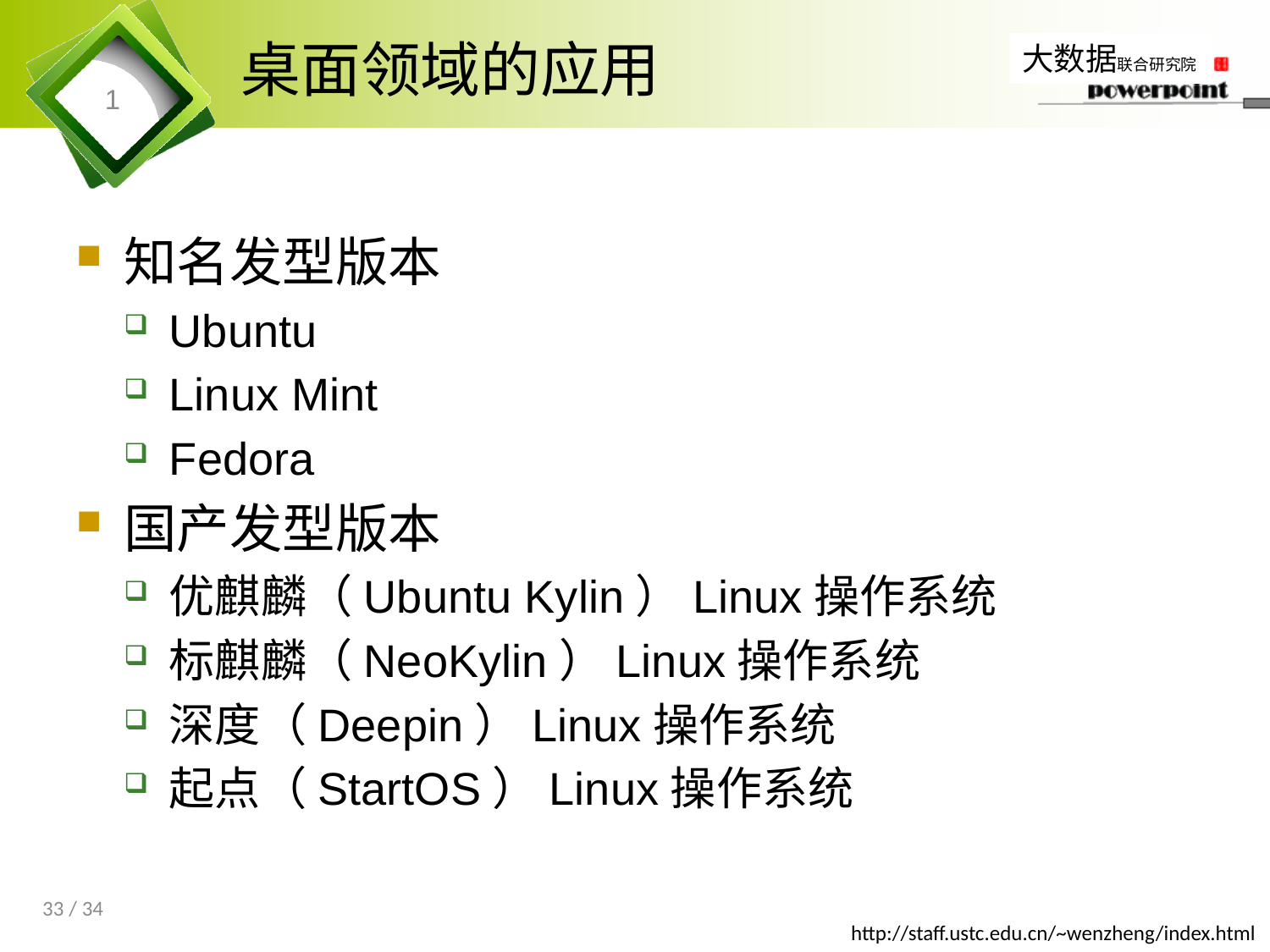

# 桌面领域的应用
1
知名发型版本
Ubuntu
Linux Mint
Fedora
国产发型版本
优麒麟（Ubuntu Kylin）Linux操作系统
标麒麟（NeoKylin）Linux操作系统
深度（Deepin）Linux操作系统
起点（StartOS）Linux操作系统
33 / 34